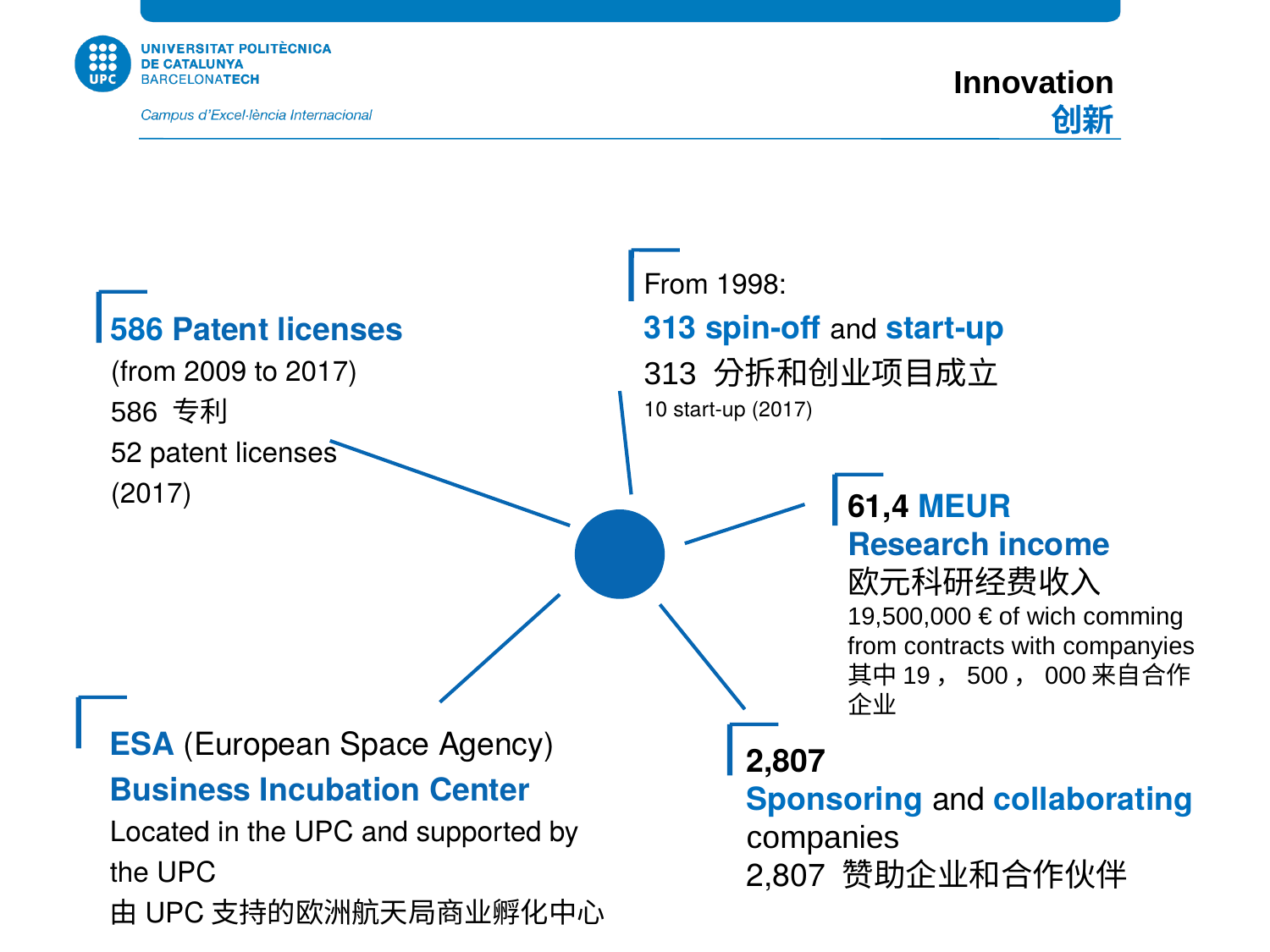

Innovation
创新

From 1998:
313 spin-off and start-up
313 分拆和创业项目成立
10 start-up (2017)

586 Patent licenses
(from 2009 to 2017)
586 专利
52 patent licenses
(2017)

61,4 MEUR
Research income        欧元科研经费收入19,500,000 € of wich comming from contracts with companyies
其中19，500，000来自合作企业

ESA (European Space Agency)
Business Incubation Center
Located in the UPC and supported by the UPC
由UPC支持的欧洲航天局商业孵化中心

2,807
Sponsoring and collaborating companies
2,807 赞助企业和合作伙伴